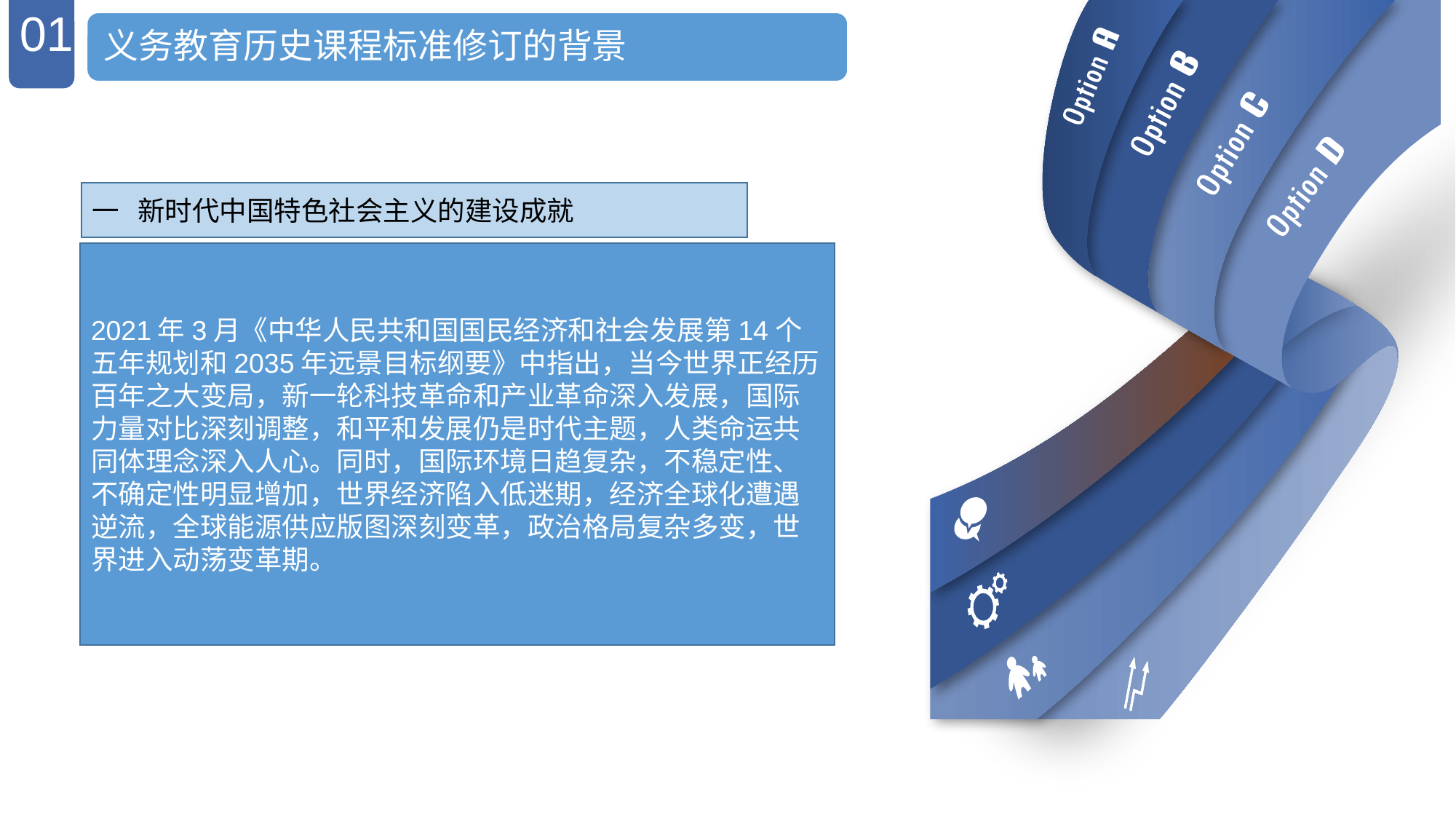

义务教育历史课程标准修订的背景
一   新时代中国特色社会主义的建设成就
2021年3月《中华人民共和国国民经济和社会发展第14个五年规划和2035年远景目标纲要》中指出，当今世界正经历百年之大变局，新一轮科技革命和产业革命深入发展，国际力量对比深刻调整，和平和发展仍是时代主题，人类命运共同体理念深入人心。同时，国际环境日趋复杂，不稳定性、不确定性明显增加，世界经济陷入低迷期，经济全球化遭遇逆流，全球能源供应版图深刻变革，政治格局复杂多变，世界进入动荡变革期。